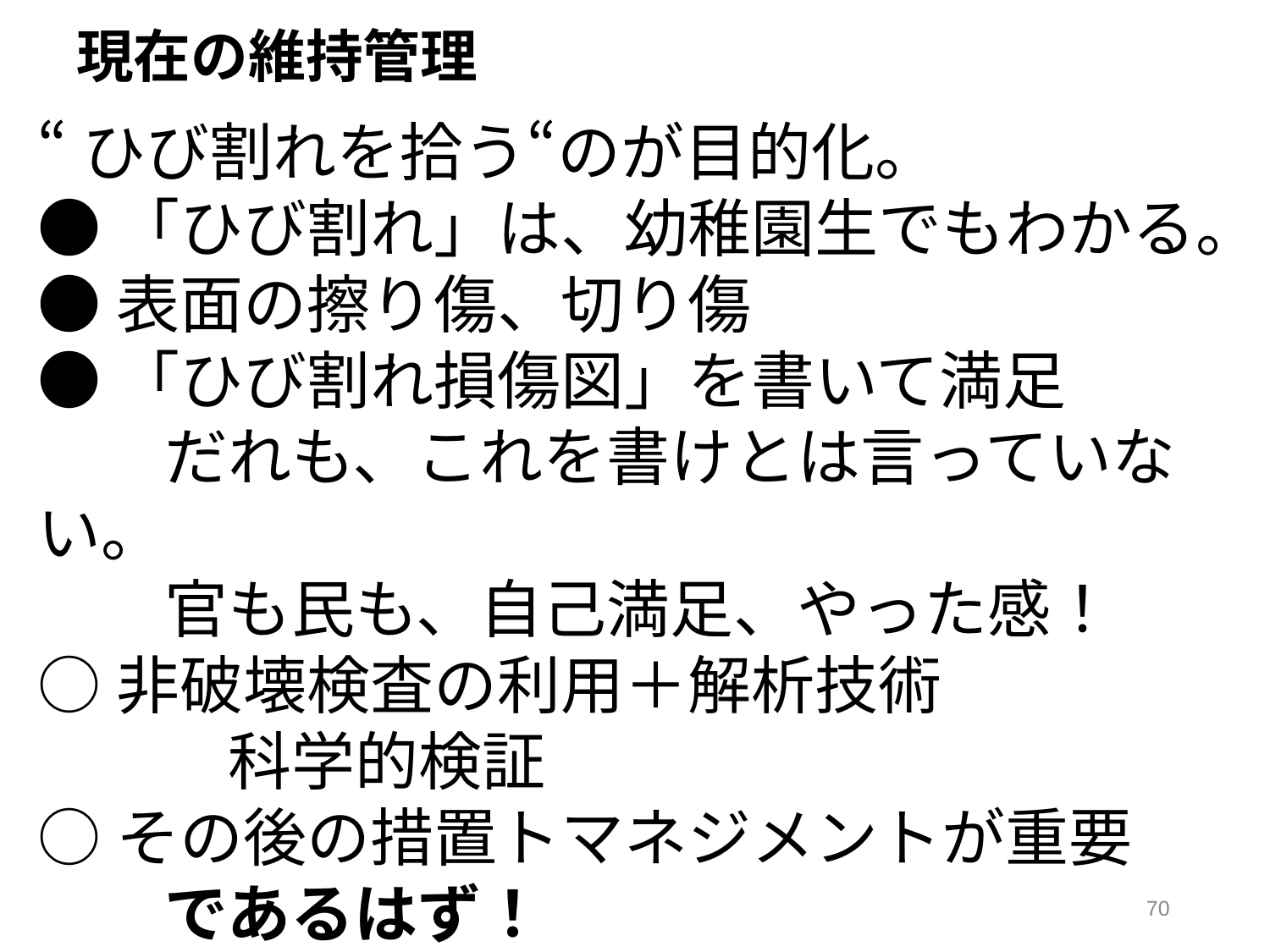

# 現在の維持管理
“ひび割れを拾う“のが目的化。
●「ひび割れ」は、幼稚園生でもわかる。
●表面の擦り傷、切り傷
●「ひび割れ損傷図」を書いて満足
　　だれも、これを書けとは言っていない。
　　官も民も、自己満足、やった感！
○非破壊検査の利用＋解析技術
　　　科学的検証
○その後の措置トマネジメントが重要
　　であるはず！

70